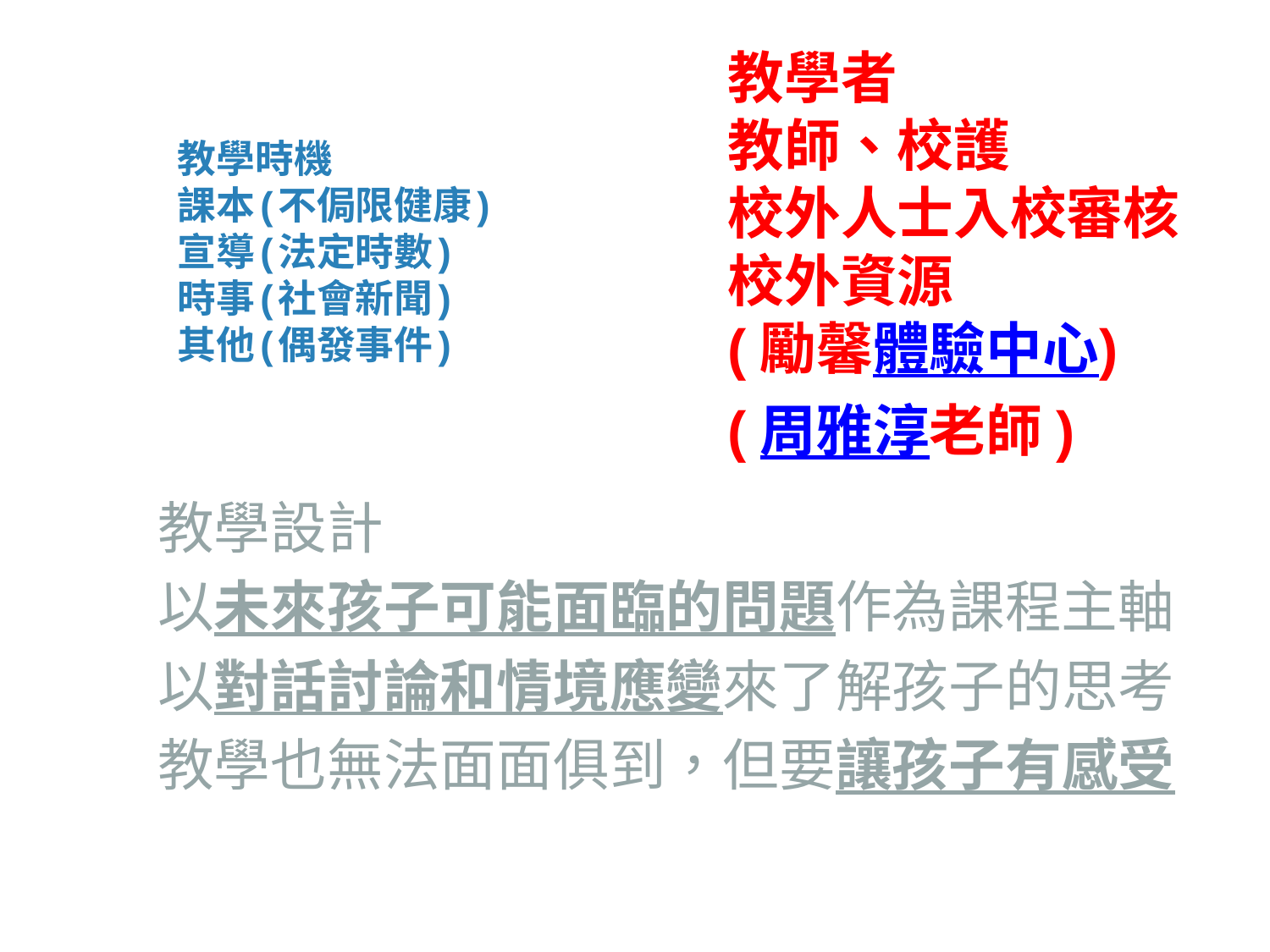

# 教學時機 課本(不侷限健康) 宣導(法定時數) 時事(社會新聞) 其他(偶發事件)
教學者
教師、校護
校外人士入校審核
校外資源
(勵馨體驗中心)
(周雅淳老師)
教學設計
以未來孩子可能面臨的問題作為課程主軸
以對話討論和情境應變來了解孩子的思考
教學也無法面面俱到，但要讓孩子有感受